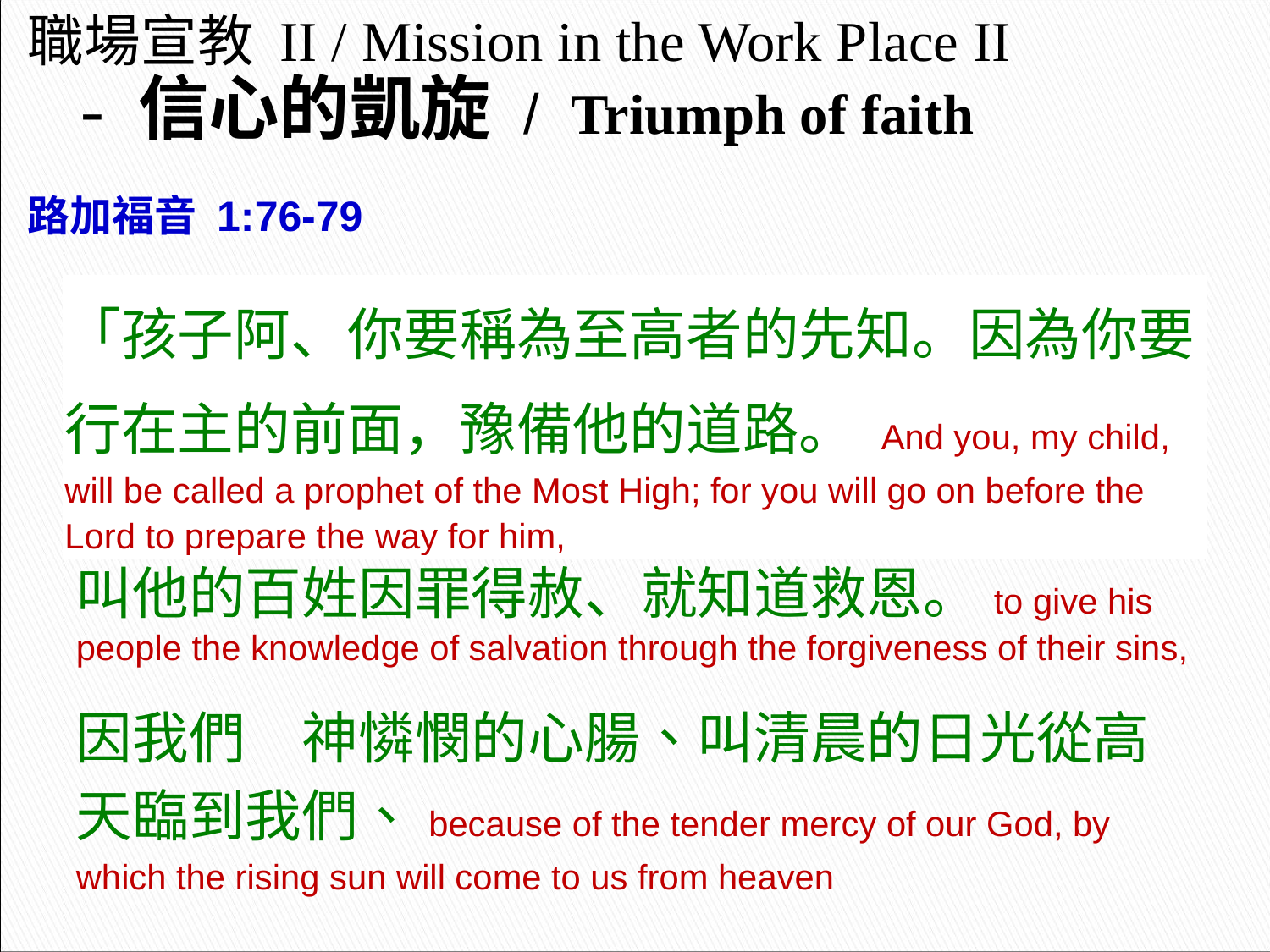

職場宣教 II / Mission in the Work Place II
   - 信心的凱旋 /  Triumph of faith

路加福音 1:76-79

| 「孩子阿、你要稱為至高者的先知。因為你要行在主的前面，豫備他的道路。 And you, my child, will be called a prophet of the Most High; for you will go on before the Lord to prepare the way for him, |
| --- |
叫他的百姓因罪得赦、就知道救恩。to give his people the knowledge of salvation through the forgiveness of their sins,
因我們　神憐憫的心腸、叫清晨的日光從高天臨到我們、because of the tender mercy of our God, by which the rising sun will come to us from heaven